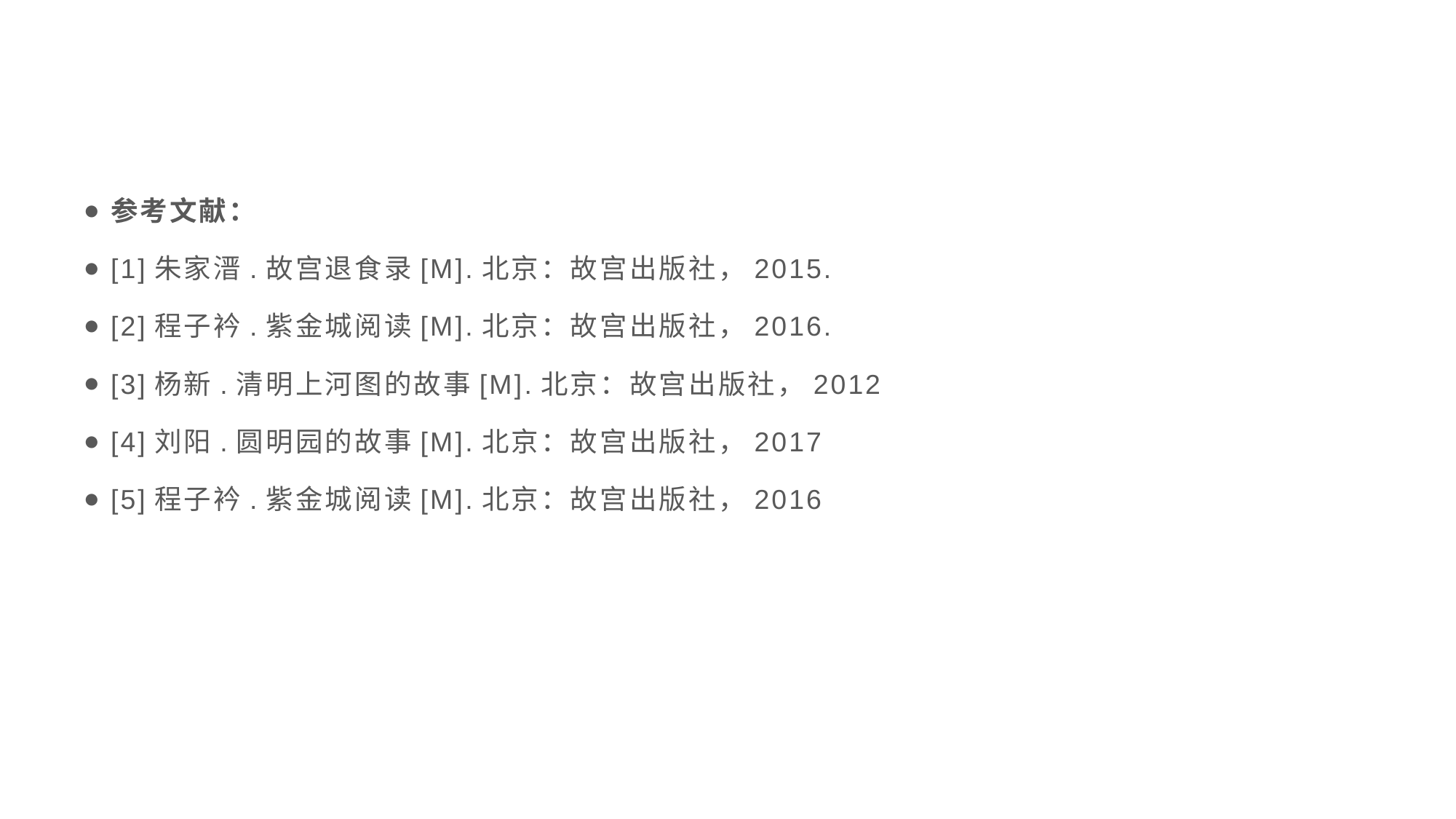

参考文献：
[1]朱家溍.故宫退食录[M].北京：故宫出版社，2015.
[2]程子衿.紫金城阅读[M].北京：故宫出版社，2016.
[3]杨新.清明上河图的故事[M].北京：故宫出版社，2012
[4]刘阳.圆明园的故事[M].北京：故宫出版社，2017
[5]程子衿.紫金城阅读[M].北京：故宫出版社，2016